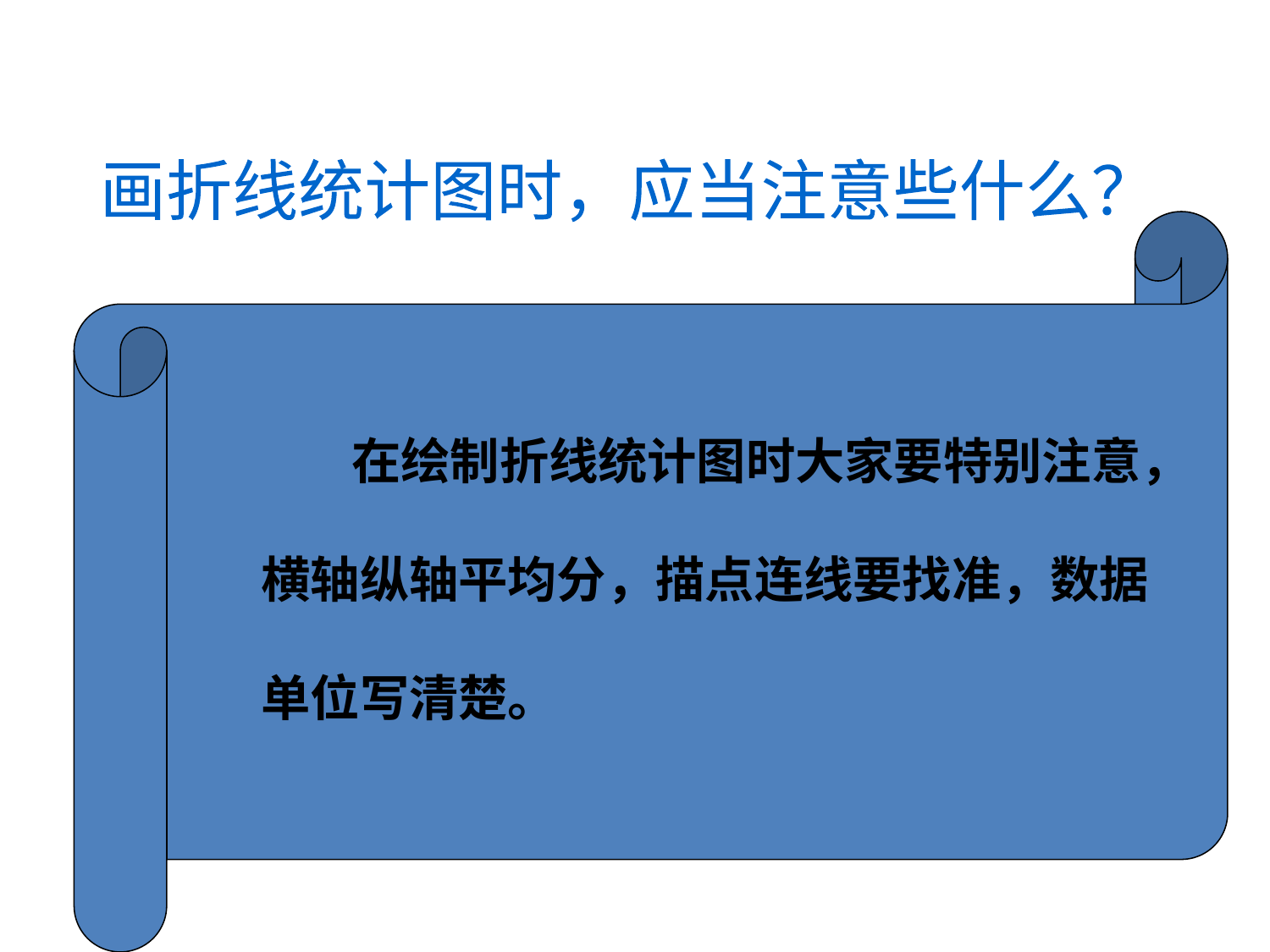

画折线统计图时，应当注意些什么？

       在绘制折线统计图时大家要特别注意，

横轴纵轴平均分，描点连线要找准，数据

单位写清楚。